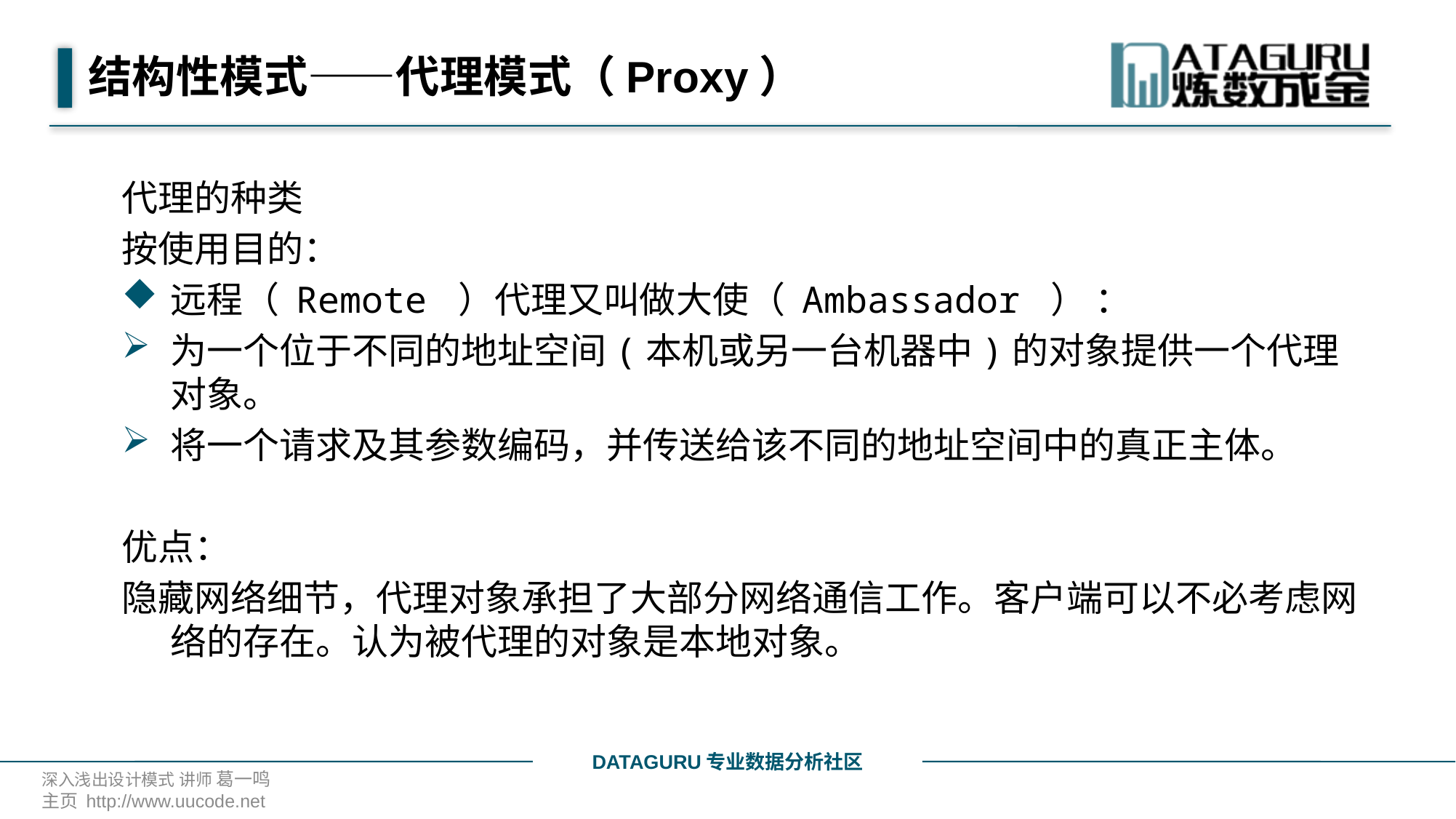

# 结构性模式——代理模式（Proxy）
代理的种类
按使用目的：
远程（ Remote ）代理又叫做大使（ Ambassador ） ：
为一个位于不同的地址空间(本机或另一台机器中)的对象提供一个代理对象。
将一个请求及其参数编码，并传送给该不同的地址空间中的真正主体。

优点：
隐藏网络细节，代理对象承担了大部分网络通信工作。客户端可以不必考虑网络的存在。认为被代理的对象是本地对象。